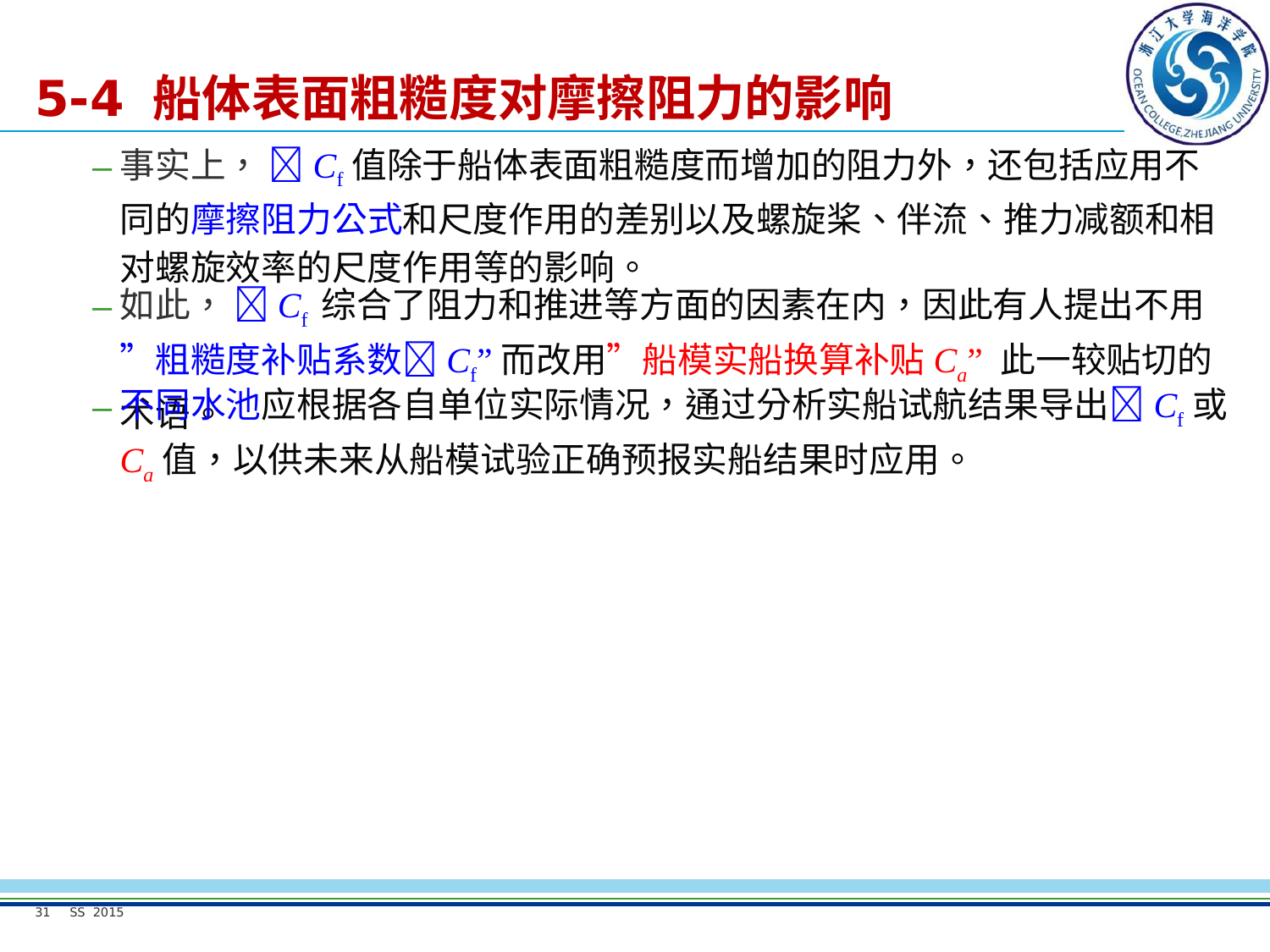

# 5-4 船体表面粗糙度对摩擦阻力的影响
事实上， ΔCf值除于船体表面粗糙度而增加的阻力外，还包括应用不同的摩擦阻力公式和尺度作用的差别以及螺旋桨、伴流、推力减额和相对螺旋效率的尺度作用等的影响。
如此， ΔCf 综合了阻力和推进等方面的因素在内，因此有人提出不用”粗糙度补贴系数ΔCf”而改用”船模实船换算补贴Ca” 此一较贴切的术语。
不同水池应根据各自单位实际情况，通过分析实船试航结果导出ΔCf或Ca值，以供未来从船模试验正确预报实船结果时应用。
31